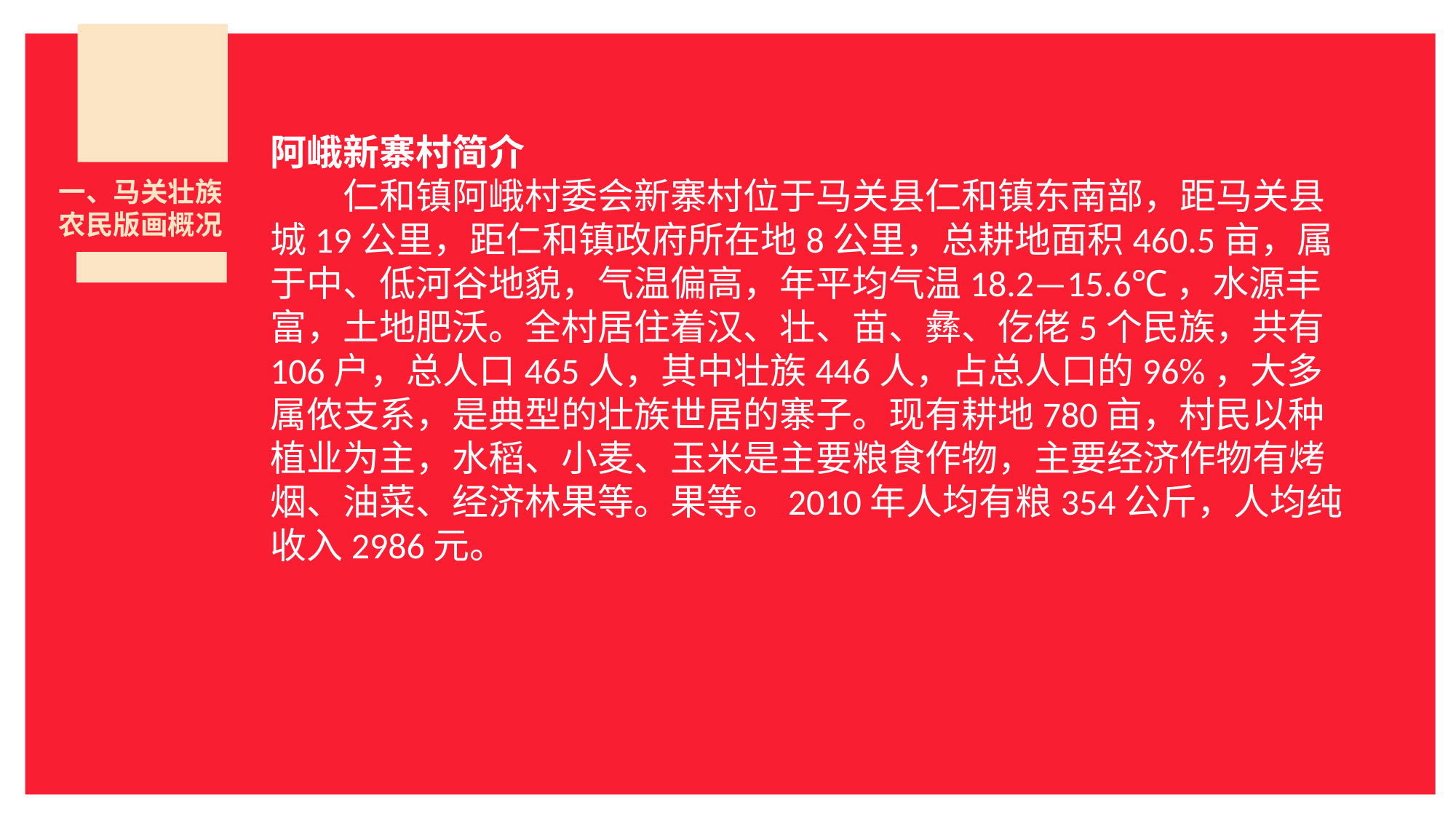

阿峨新寨村简介
　　仁和镇阿峨村委会新寨村位于马关县仁和镇东南部，距马关县城19公里，距仁和镇政府所在地8公里，总耕地面积460.5亩，属于中、低河谷地貌，气温偏高，年平均气温18.2—15.6℃，水源丰富，土地肥沃。全村居住着汉、壮、苗、彝、仡佬5个民族，共有106户，总人口465人，其中壮族446人，占总人口的96%，大多属侬支系，是典型的壮族世居的寨子。现有耕地780亩，村民以种植业为主，水稻、小麦、玉米是主要粮食作物，主要经济作物有烤烟、油菜、经济林果等。果等。2010年人均有粮354公斤，人均纯收入2986元。
一、马关壮族
农民版画概况